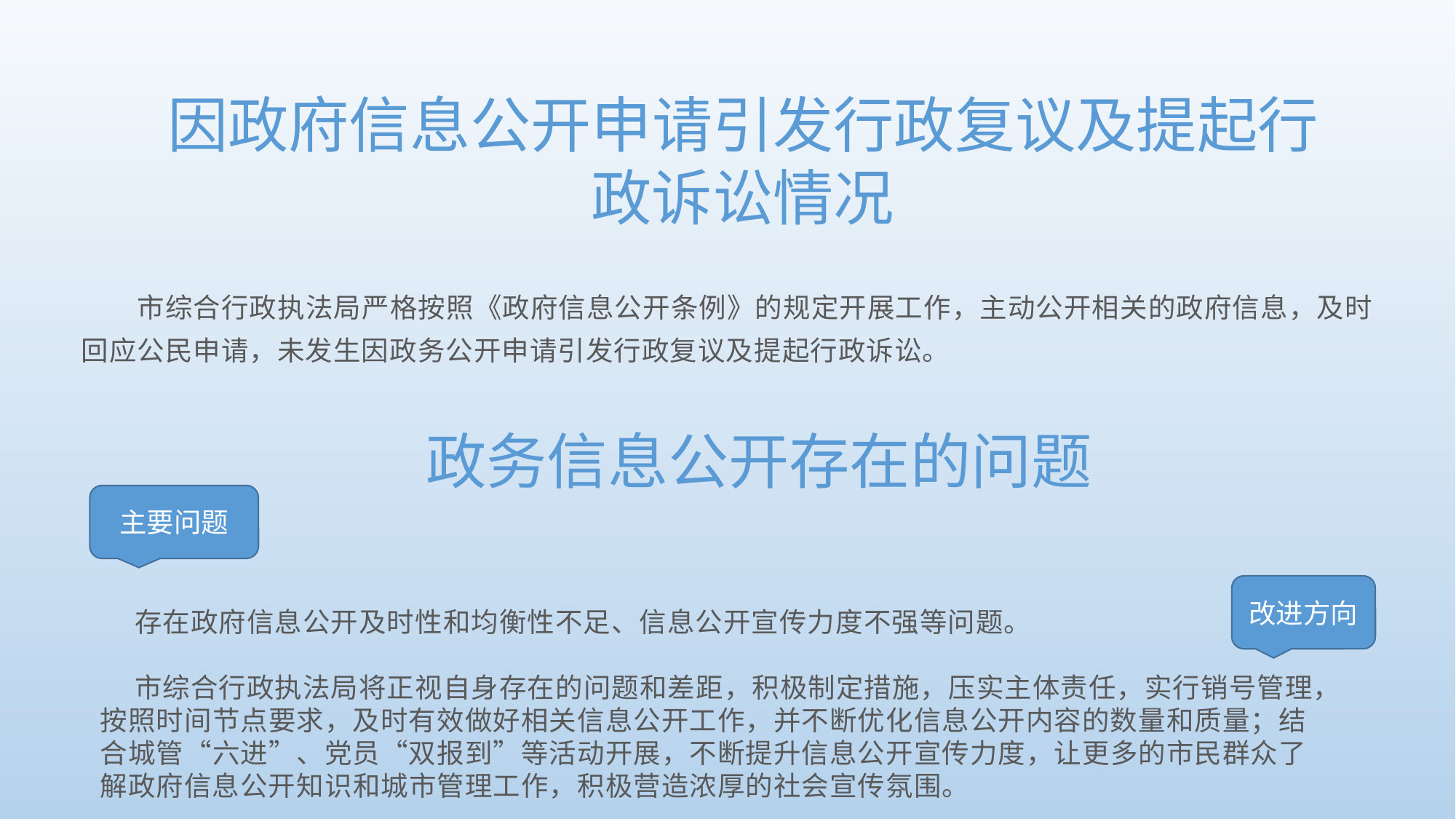

因政府信息公开申请引发行政复议及提起行政诉讼情况
       市综合行政执法局严格按照《政府信息公开条例》的规定开展工作，主动公开相关的政府信息，及时回应公民申请，未发生因政务公开申请引发行政复议及提起行政诉讼。
政务信息公开存在的问题
主要问题
改进方向
    存在政府信息公开及时性和均衡性不足、信息公开宣传力度不强等问题。

    市综合行政执法局将正视自身存在的问题和差距，积极制定措施，压实主体责任，实行销号管理，按照时间节点要求，及时有效做好相关信息公开工作，并不断优化信息公开内容的数量和质量；结合城管“六进”、党员“双报到”等活动开展，不断提升信息公开宣传力度，让更多的市民群众了解政府信息公开知识和城市管理工作，积极营造浓厚的社会宣传氛围。